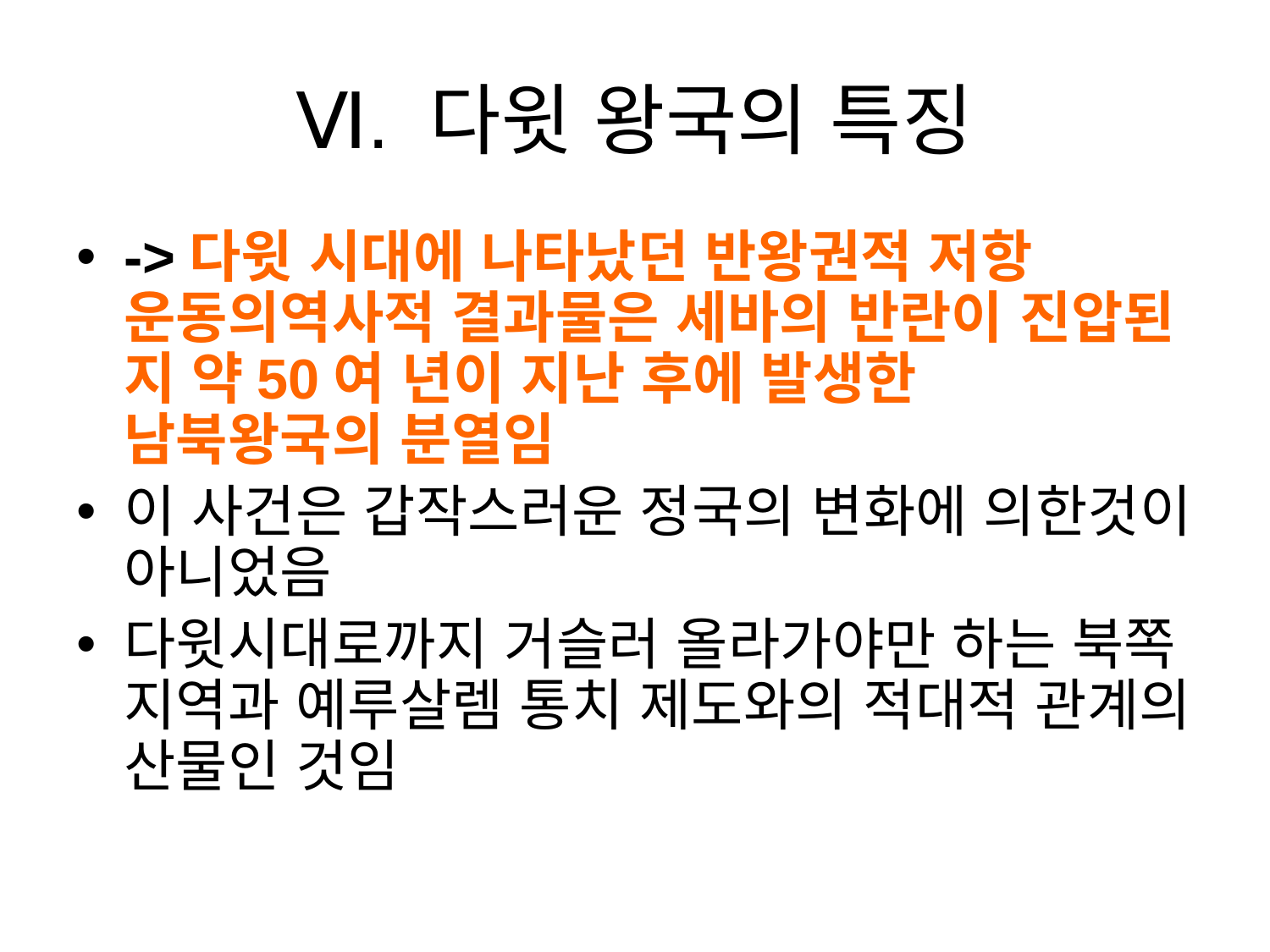

# Ⅵ. 다윗 왕국의 특징
->다윗 시대에 나타났던 반왕권적 저항 운동의역사적 결과물은 세바의 반란이 진압된 지 약50여 년이 지난 후에 발생한 남북왕국의 분열임
이 사건은 갑작스러운 정국의 변화에 의한것이 아니었음
다윗시대로까지 거슬러 올라가야만 하는 북쪽 지역과 예루살렘 통치 제도와의 적대적 관계의 산물인 것임